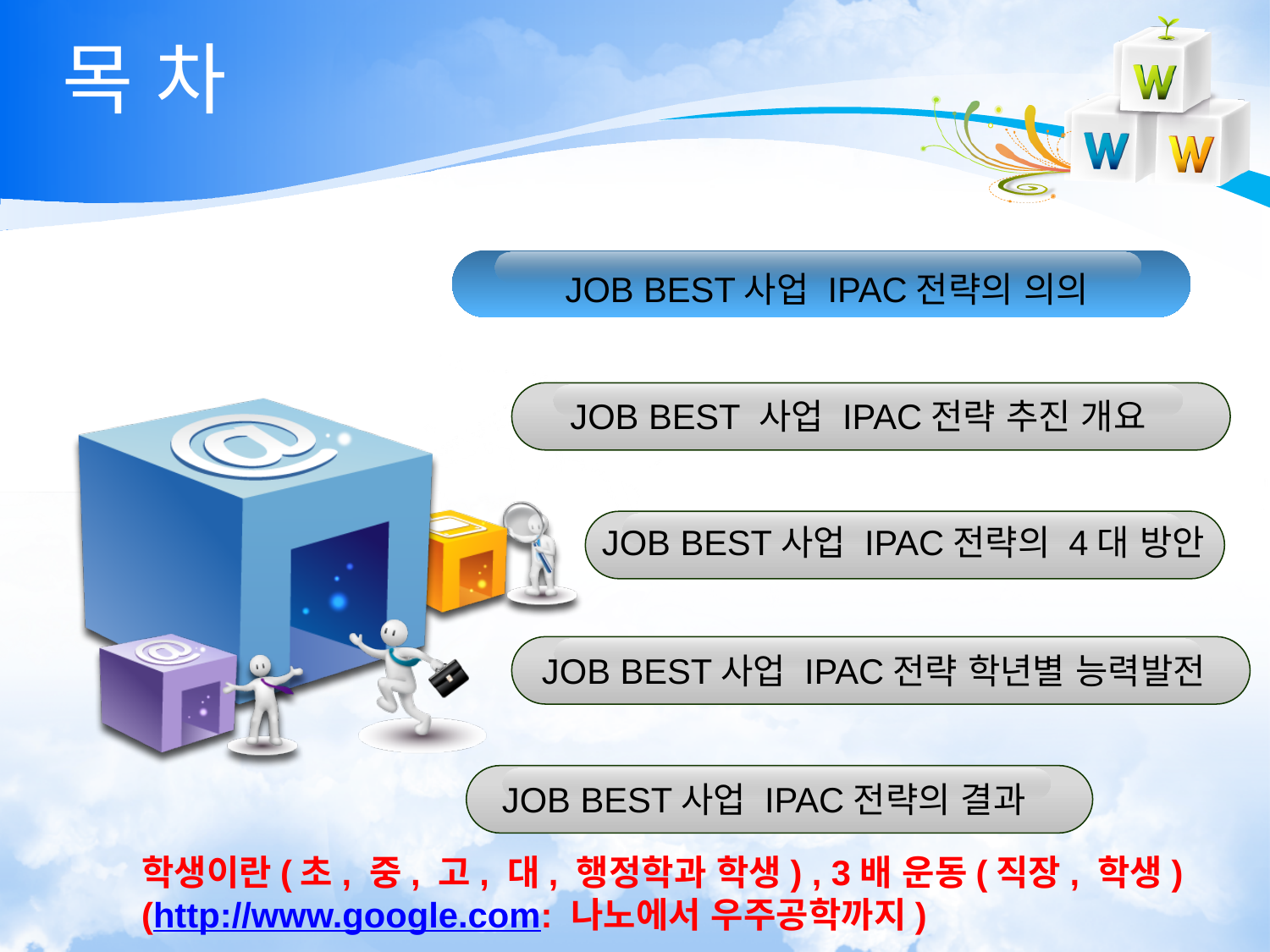

# 목 차

JOB BEST사업 IPAC전략의 의의

JOB BEST 사업 IPAC전략 추진 개요
JOB BEST사업 IPAC전략의 4대 방안

JOB BEST사업 IPAC전략 학년별 능력발전

JOB BEST사업 IPAC전략의 결과
학생이란(초, 중, 고, 대, 행정학과 학생) , 3배 운동(직장, 학생)
(http://www.google.com: 나노에서 우주공학까지)